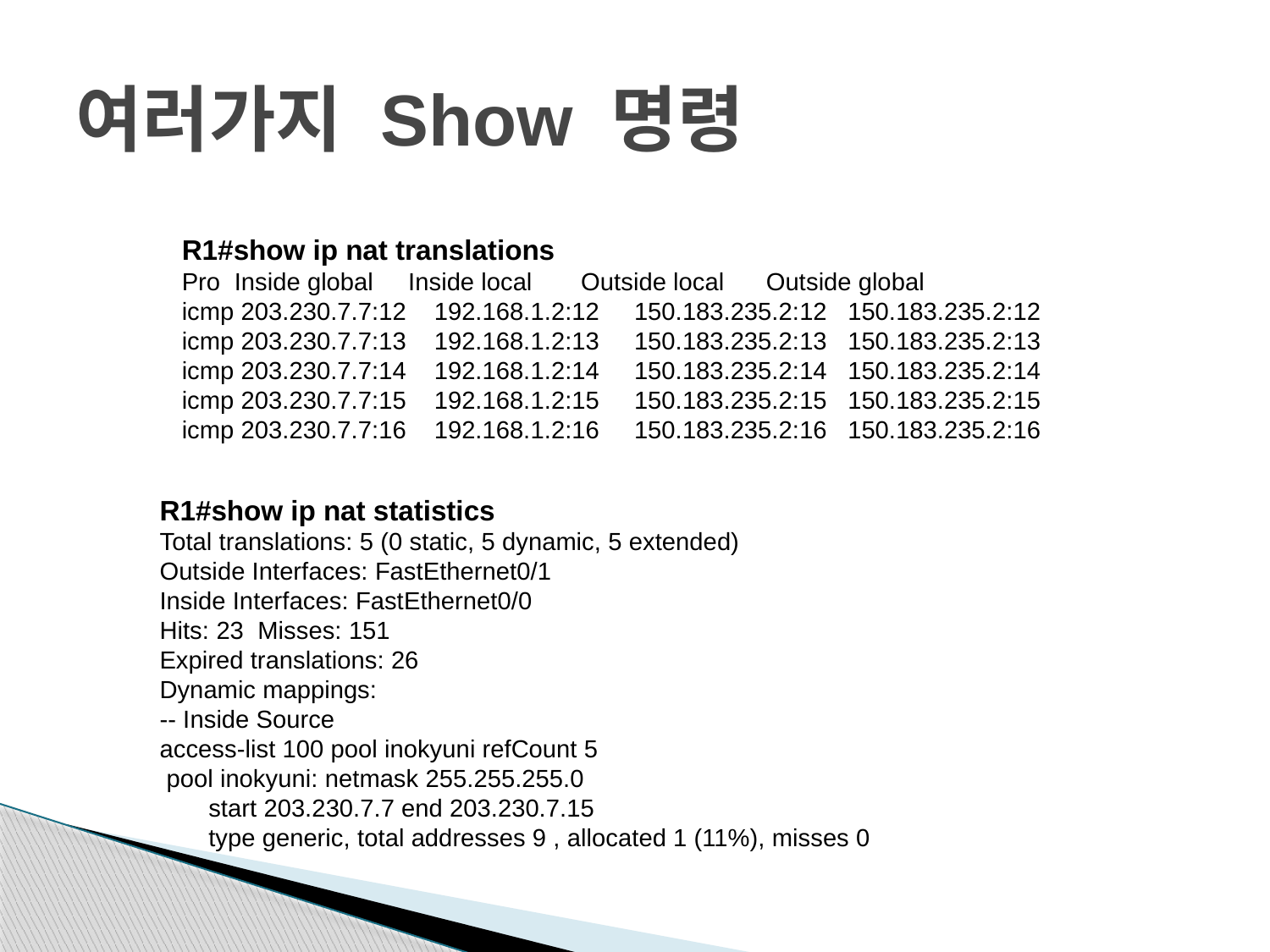

# 여러가지 Show 명령
R1#show ip nat translations
Pro  Inside global     Inside local       Outside local      Outside global
icmp 203.230.7.7:12    192.168.1.2:12     150.183.235.2:12   150.183.235.2:12
icmp 203.230.7.7:13    192.168.1.2:13     150.183.235.2:13   150.183.235.2:13
icmp 203.230.7.7:14    192.168.1.2:14     150.183.235.2:14   150.183.235.2:14
icmp 203.230.7.7:15    192.168.1.2:15     150.183.235.2:15   150.183.235.2:15
icmp 203.230.7.7:16    192.168.1.2:16     150.183.235.2:16   150.183.235.2:16
R1#show ip nat statistics
Total translations: 5 (0 static, 5 dynamic, 5 extended)
Outside Interfaces: FastEthernet0/1
Inside Interfaces: FastEthernet0/0
Hits: 23  Misses: 151
Expired translations: 26
Dynamic mappings:
-- Inside Source
access-list 100 pool inokyuni refCount 5
 pool inokyuni: netmask 255.255.255.0
       start 203.230.7.7 end 203.230.7.15
       type generic, total addresses 9 , allocated 1 (11%), misses 0